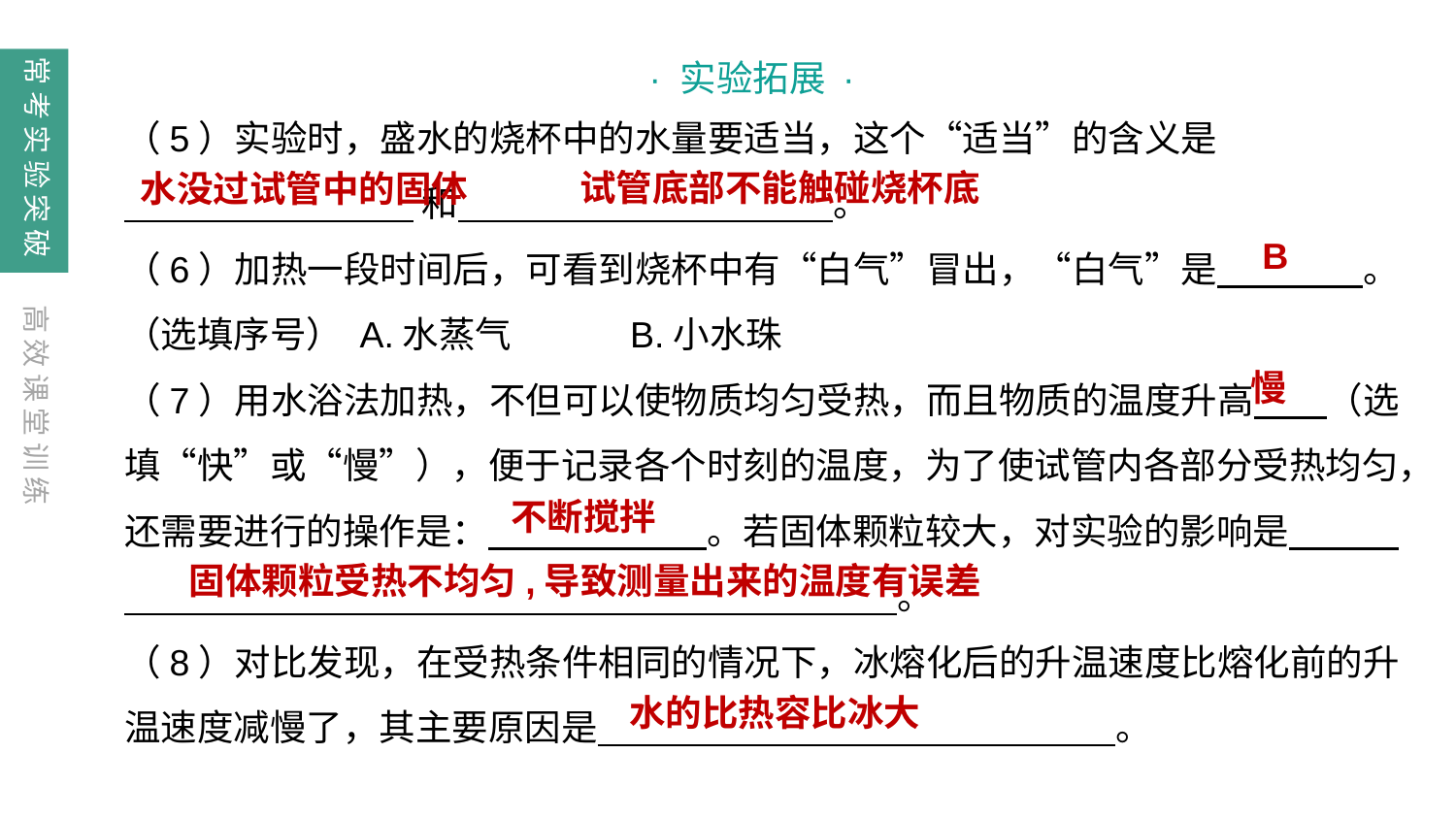

· 实验拓展 ·
常考实验突破

（5）实验时，盛水的烧杯中的水量要适当，这个“适当”的含义是
                                   和　                                         。
（6）加热一段时间后，可看到烧杯中有“白气”冒出，“白气”是　　　　。（选填序号） A.水蒸气　　　B.小水珠
（7）用水浴法加热，不但可以使物质均匀受热，而且物质的温度升高　　（选填“快”或“慢”），便于记录各个时刻的温度，为了使试管内各部分受热均匀，还需要进行的操作是：　　　　　　。若固体颗粒较大，对实验的影响是　　　　　　　　　　　　　　　　　　　　　 　　　。
（8）对比发现，在受热条件相同的情况下，冰熔化后的升温速度比熔化前的升温速度减慢了，其主要原因是　　　　　　　　　　　　　 　。
试管底部不能触碰烧杯底
水没过试管中的固体
B
高效课堂训练
慢
不断搅拌
固体颗粒受热不均匀,导致测量出来的温度有误差
水的比热容比冰大